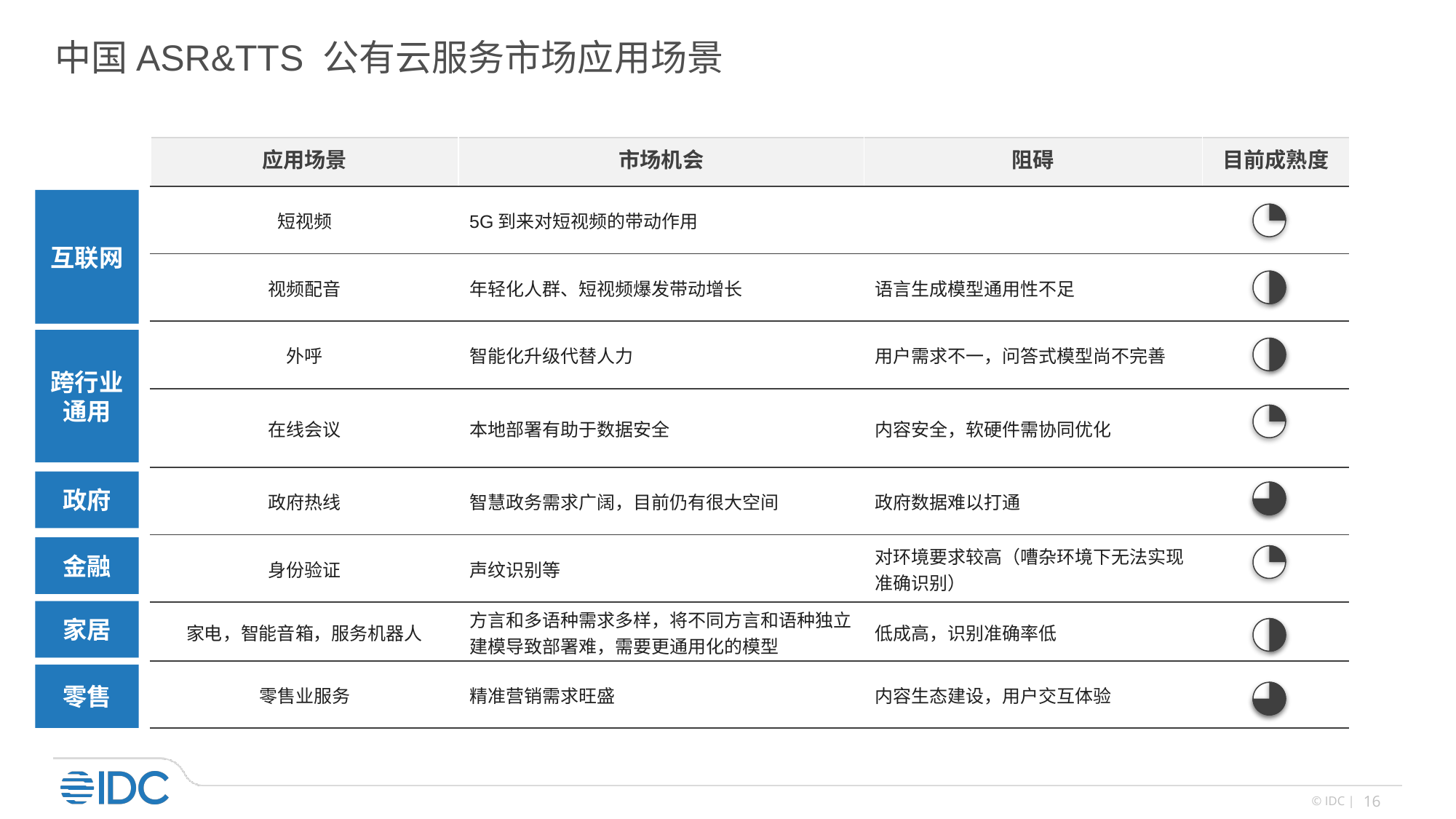

中国ASR&TTS 公有云服务市场应用场景
| 应用场景 | 市场机会 | 阻碍 | 目前成熟度 |
| --- | --- | --- | --- |
| 短视频 | 5G到来对短视频的带动作用 |  |  |
| 视频配音 | 年轻化人群、短视频爆发带动增长 | 语言生成模型通用性不足 |  |
| 外呼 | 智能化升级代替人力 | 用户需求不一，问答式模型尚不完善 |  |
| 在线会议 | 本地部署有助于数据安全 | 内容安全，软硬件需协同优化 |  |
| 政府热线 | 智慧政务需求广阔，目前仍有很大空间 | 政府数据难以打通 |  |
| 身份验证 | 声纹识别等 | 对环境要求较高（嘈杂环境下无法实现准确识别） |  |
| 家电，智能音箱，服务机器人 | 方言和多语种需求多样，将不同方言和语种独立建模导致部署难，需要更通用化的模型 | 低成高，识别准确率低 |  |
| 零售业服务 | 精准营销需求旺盛 | 内容生态建设，用户交互体验 |  |
互联网

跨行业通用

政府

金融

家居

零售